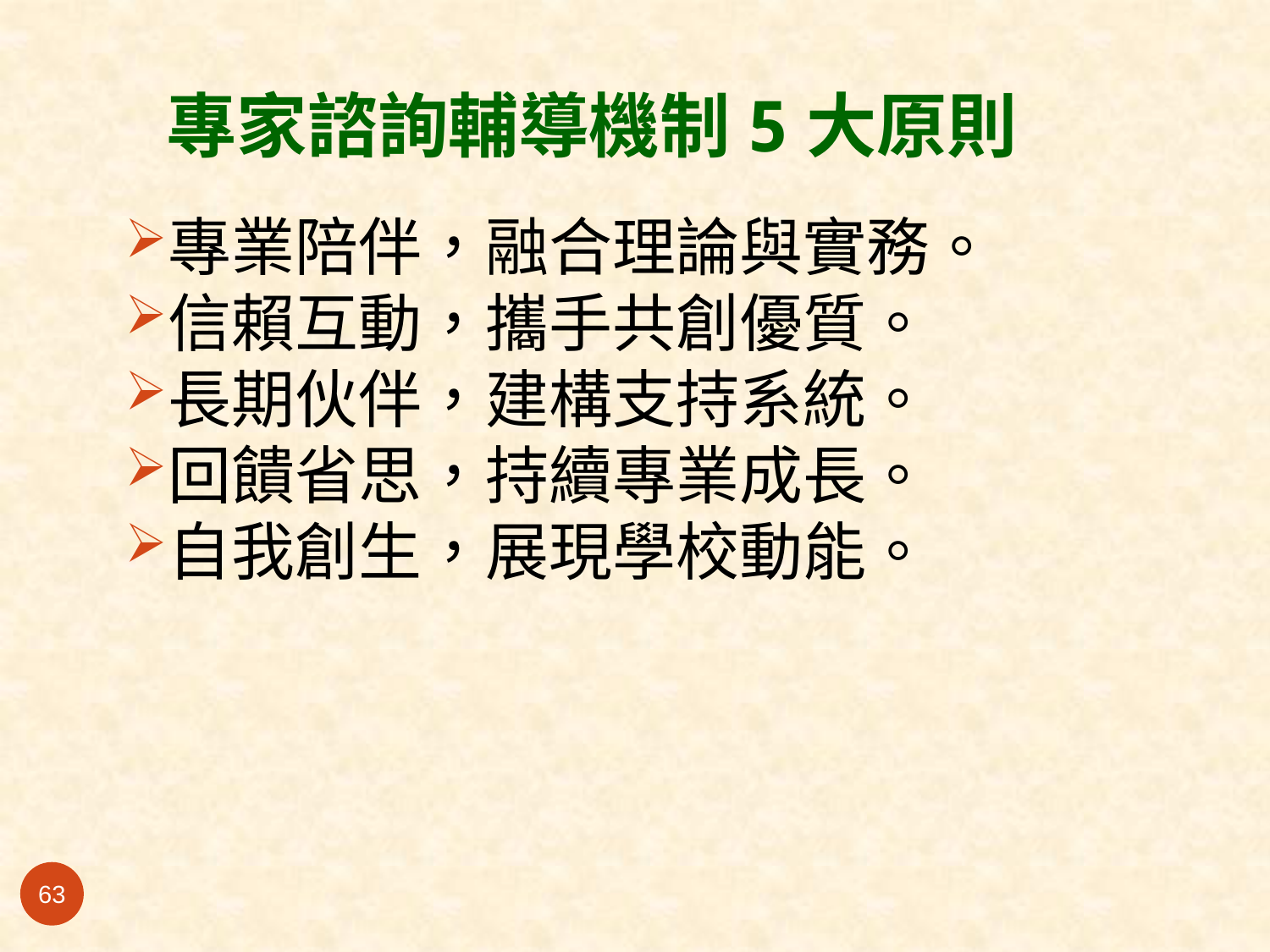

# 專家諮詢輔導機制5大原則
專業陪伴，融合理論與實務。
信賴互動，攜手共創優質。
長期伙伴，建構支持系統。
回饋省思，持續專業成長。
自我創生，展現學校動能。
63